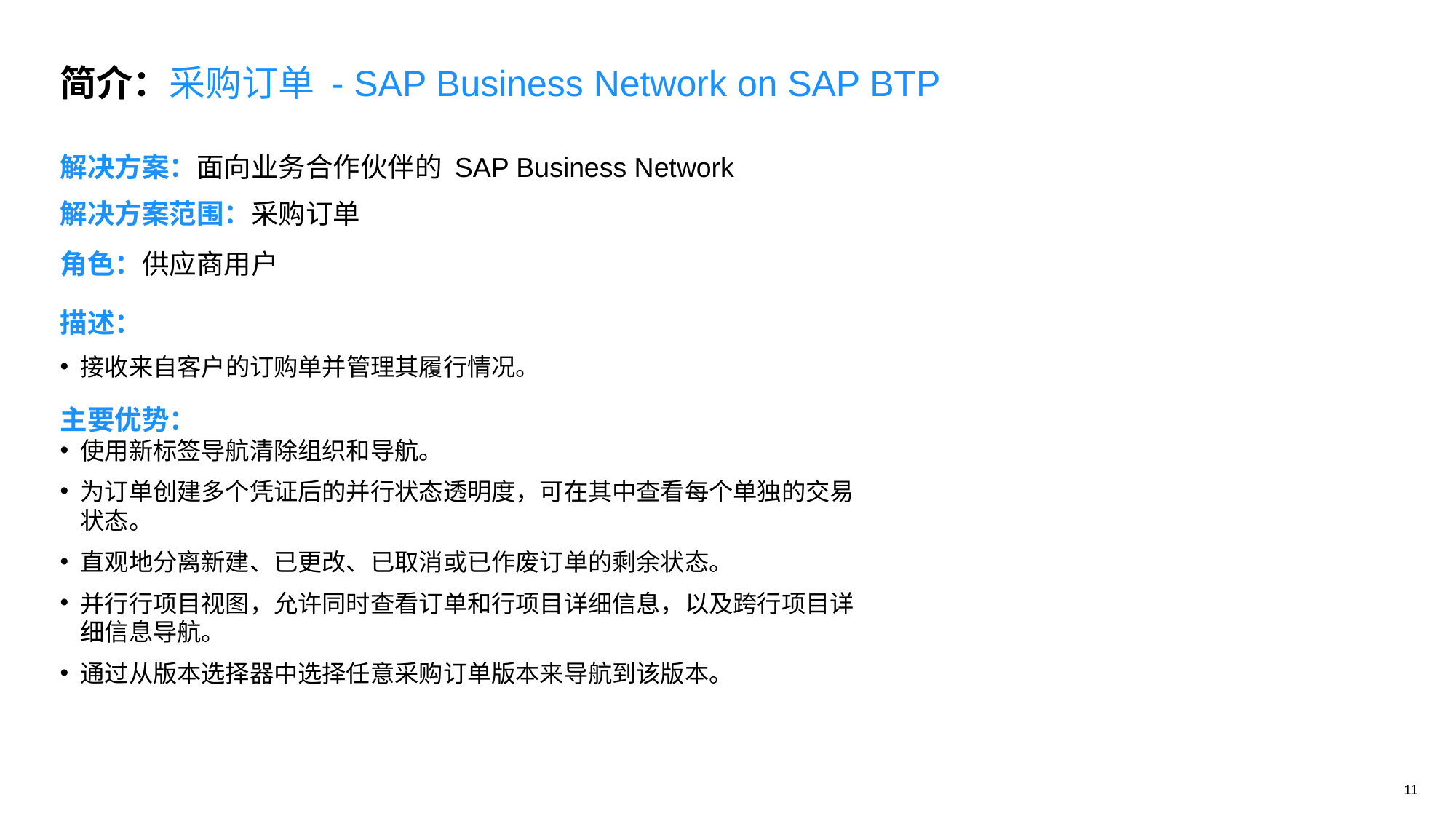

简介：采购订单 - SAP Business Network on SAP BTP
解决方案：面向业务合作伙伴的 SAP Business Network
# 解决方案范围：采购订单
角色：供应商用户
描述：
接收来自客户的订购单并管理其履行情况。
主要优势：
使用新标签导航清除组织和导航。
为订单创建多个凭证后的并行状态透明度，可在其中查看每个单独的交易状态。
直观地分离新建、已更改、已取消或已作废订单的剩余状态。
并行行项目视图，允许同时查看订单和行项目详细信息，以及跨行项目详细信息导航。
通过从版本选择器中选择任意采购订单版本来导航到该版本。